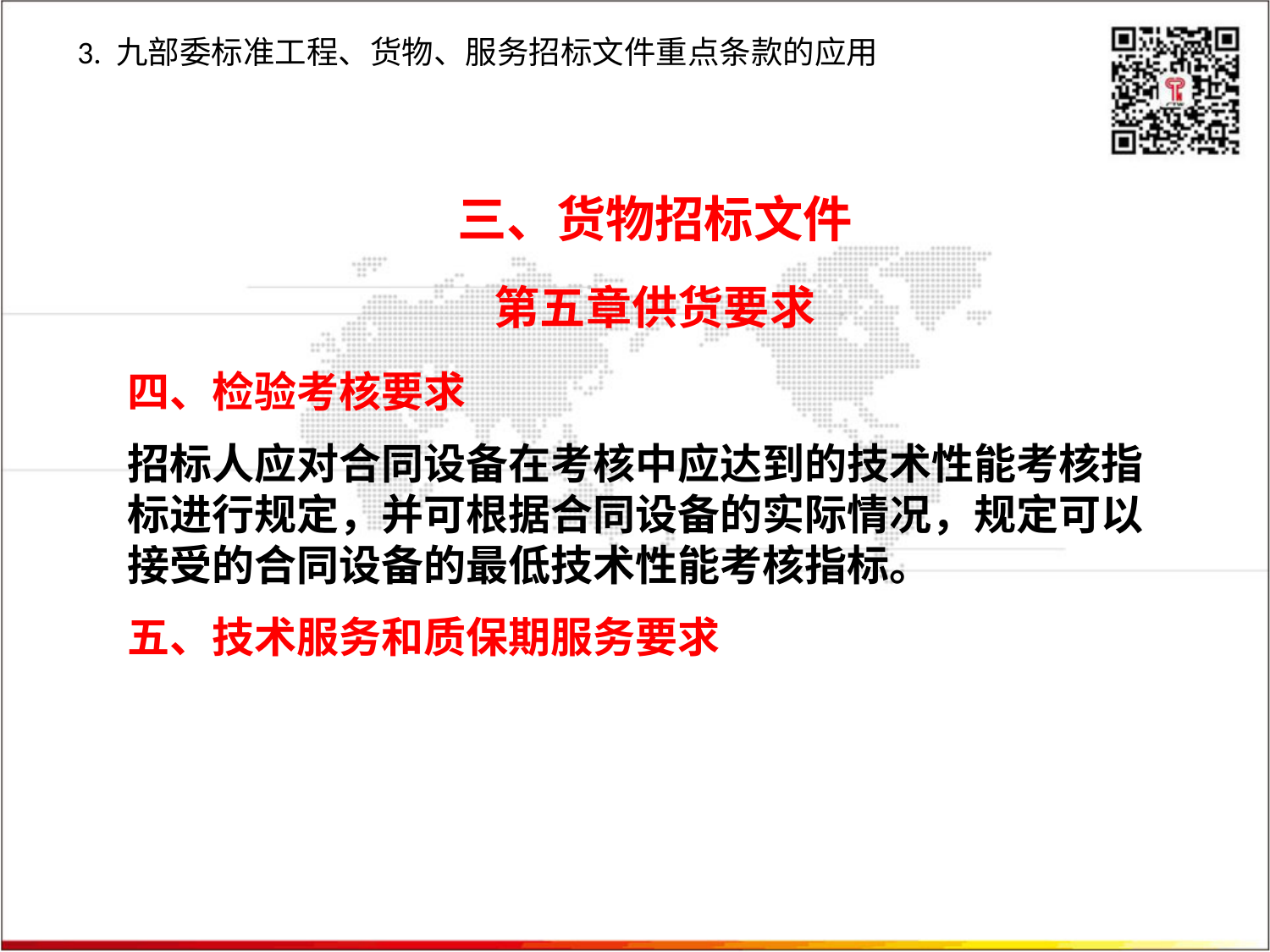

3. 九部委标准工程、货物、服务招标文件重点条款的应用
三、货物招标文件
第五章供货要求
四、检验考核要求
招标人应对合同设备在考核中应达到的技术性能考核指标进行规定，并可根据合同设备的实际情况，规定可以接受的合同设备的最低技术性能考核指标。
五、技术服务和质保期服务要求